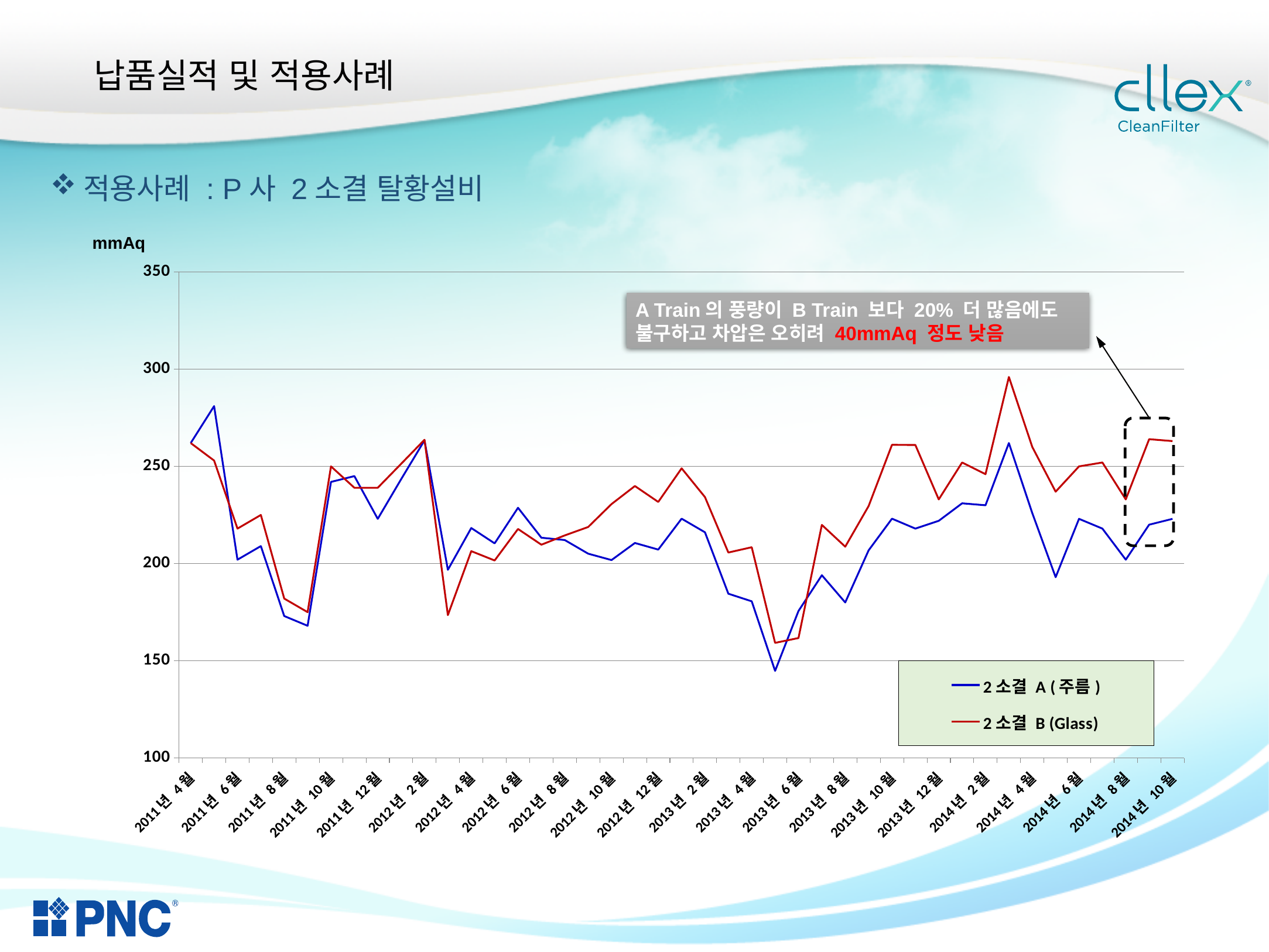

납품실적 및 적용사례
적용사례 : P사 2소결 탈황설비
mmAq

### Chart

| Category |  |  |
|---|---|---|
| 40634 | 262.0 | 262.0 |
| 40664 | 281.0 | 253.0 |
| 40695 | 202.0 | 218.0 |
| 40725 | 209.0 | 225.0 |
| 40756 | 173.0 | 182.0 |
| 40787 | 168.0 | 175.0 |
| 40817 | 242.0 | 250.0 |
| 40848 | 245.0 | 239.0 |
| 40878 | 223.0 | 239.0 |
| 40909 | 243.4 | 251.3 |
| 40940 | 263.3999999999997 | 263.7 |
| 40969 | 196.8 | 173.5 |
| 41000 | 218.3 | 206.4 |
| 41030 | 210.4 | 201.6 |
| 41061 | 228.7 | 217.8 |
| 41091 | 213.3 | 209.7 |
| 41122 | 212.1 | 214.5 |
| 41153 | 205.1 | 218.8 |
| 41183 | 201.8 | 230.6 |
| 41214 | 210.6 | 239.9 |
| 41244 | 207.2 | 231.7 |
| 41275 | 223.1 | 249.0 |
| 41306 | 216.1 | 234.2 |
| 41334 | 184.5 | 205.7 |
| 41365 | 180.6 | 208.4 |
| 41395 | 144.8 | 159.2 |
| 41426 | 175.6 | 161.7 |
| 41456 | 194.0 | 219.9 |
| 41487 | 180.0 | 208.7 |
| 41518 | 206.8 | 229.6 |
| 41548 | 223.1 | 261.1 |
| 41579 | 218.0 | 261.0 |
| 41609 | 222.0 | 233.0 |
| 41640 | 231.0 | 252.0 |
| 41671 | 230.0 | 246.0 |
| 41699 | 262.0 | 296.0 |
| 41730 | 226.0 | 260.0 |
| 41760 | 193.0 | 237.0 |
| 41791 | 223.0 | 250.0 |
| 41821 | 218.0 | 252.0 |
| 41852 | 202.0 | 233.0 |
| 41883 | 220.0 | 264.0 |
| 41913 | 223.0 | 263.0 |
A Train의 풍량이 B Train 보다 20% 더 많음에도 불구하고 차압은 오히려 40mmAq 정도 낮음